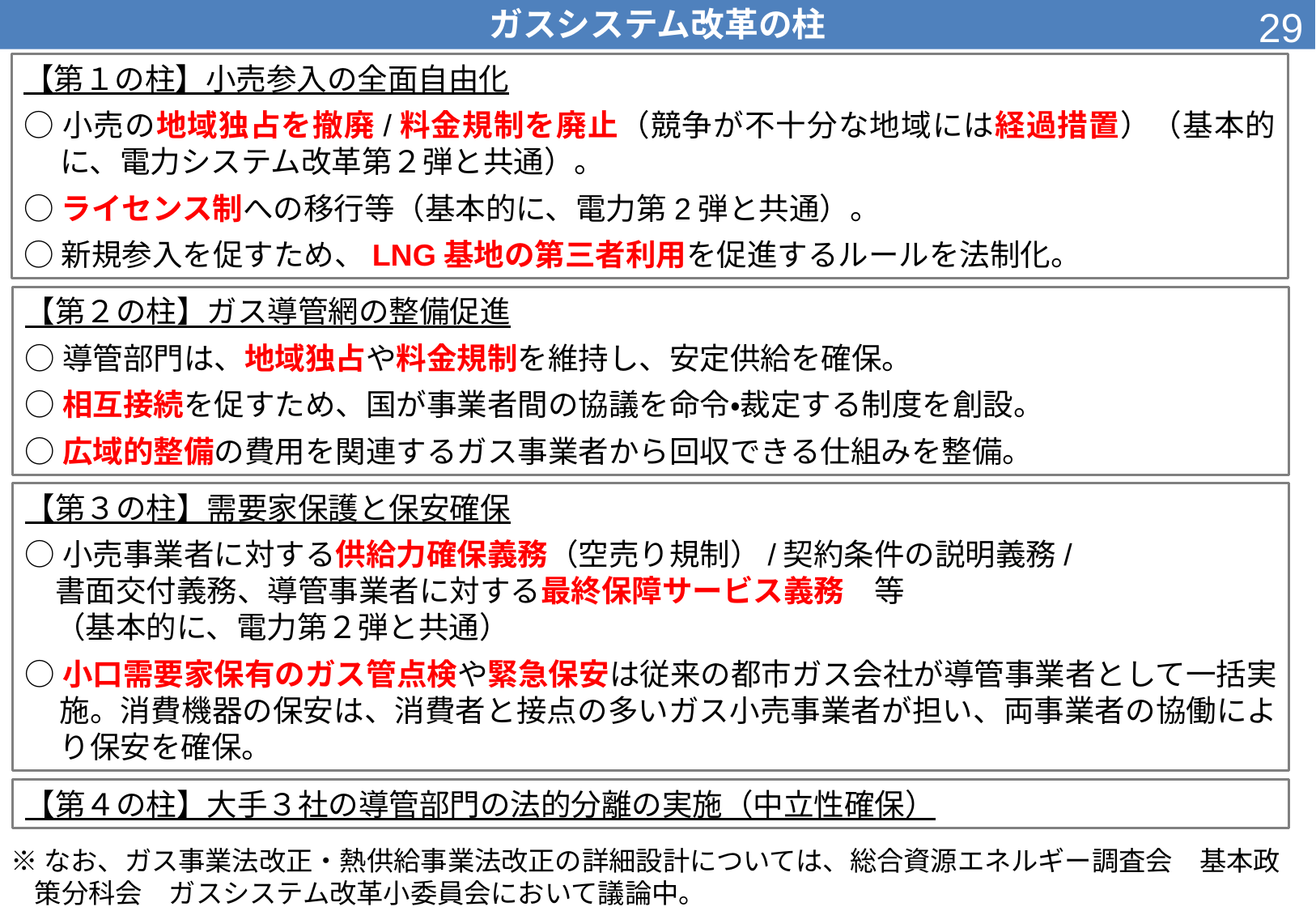

29
ガスシステム改革の柱
【第１の柱】小売参入の全面自由化
○小売の地域独占を撤廃/料金規制を廃止（競争が不十分な地域には経過措置）（基本的に、電力システム改革第２弾と共通）。
○ライセンス制への移行等（基本的に、電力第2弾と共通）。
○新規参入を促すため、LNG基地の第三者利用を促進するルールを法制化。
【第２の柱】ガス導管網の整備促進
○導管部門は、地域独占や料金規制を維持し、安定供給を確保。
○相互接続を促すため、国が事業者間の協議を命令・裁定する制度を創設。
○広域的整備の費用を関連するガス事業者から回収できる仕組みを整備。
【第３の柱】需要家保護と保安確保
○小売事業者に対する供給力確保義務（空売り規制）/契約条件の説明義務/
　書面交付義務、導管事業者に対する最終保障サービス義務　等
　（基本的に、電力第２弾と共通）
○小口需要家保有のガス管点検や緊急保安は従来の都市ガス会社が導管事業者として一括実施。消費機器の保安は、消費者と接点の多いガス小売事業者が担い、両事業者の協働により保安を確保。
【第４の柱】大手３社の導管部門の法的分離の実施（中立性確保）
※なお、ガス事業法改正・熱供給事業法改正の詳細設計については、総合資源エネルギー調査会　基本政策分科会　ガスシステム改革小委員会において議論中。